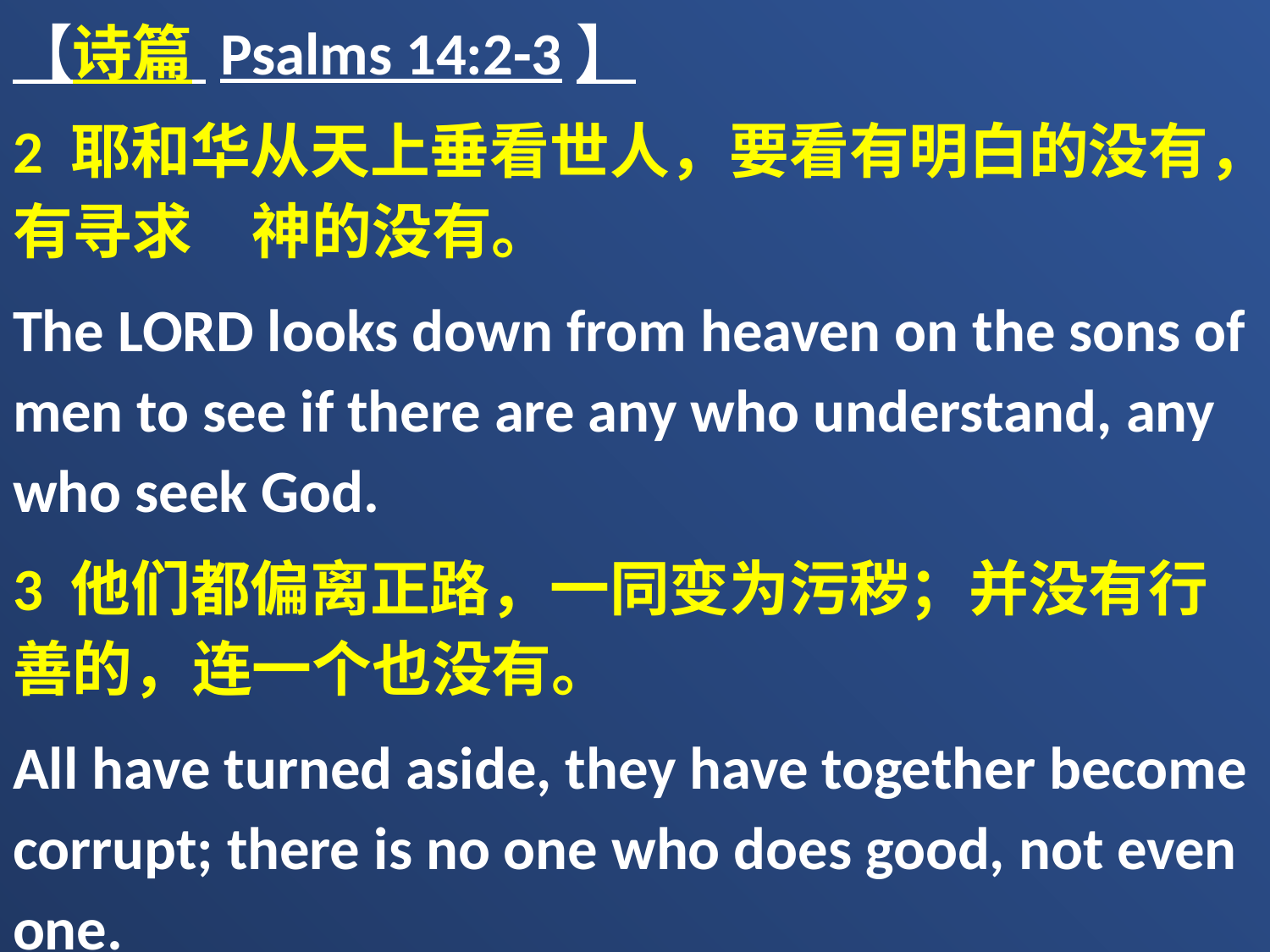

【诗篇 Psalms 14:2-3】
2 耶和华从天上垂看世人，要看有明白的没有，有寻求　神的没有。
The LORD looks down from heaven on the sons of men to see if there are any who understand, any who seek God.
3 他们都偏离正路，一同变为污秽；并没有行善的，连一个也没有。
All have turned aside, they have together become corrupt; there is no one who does good, not even one.